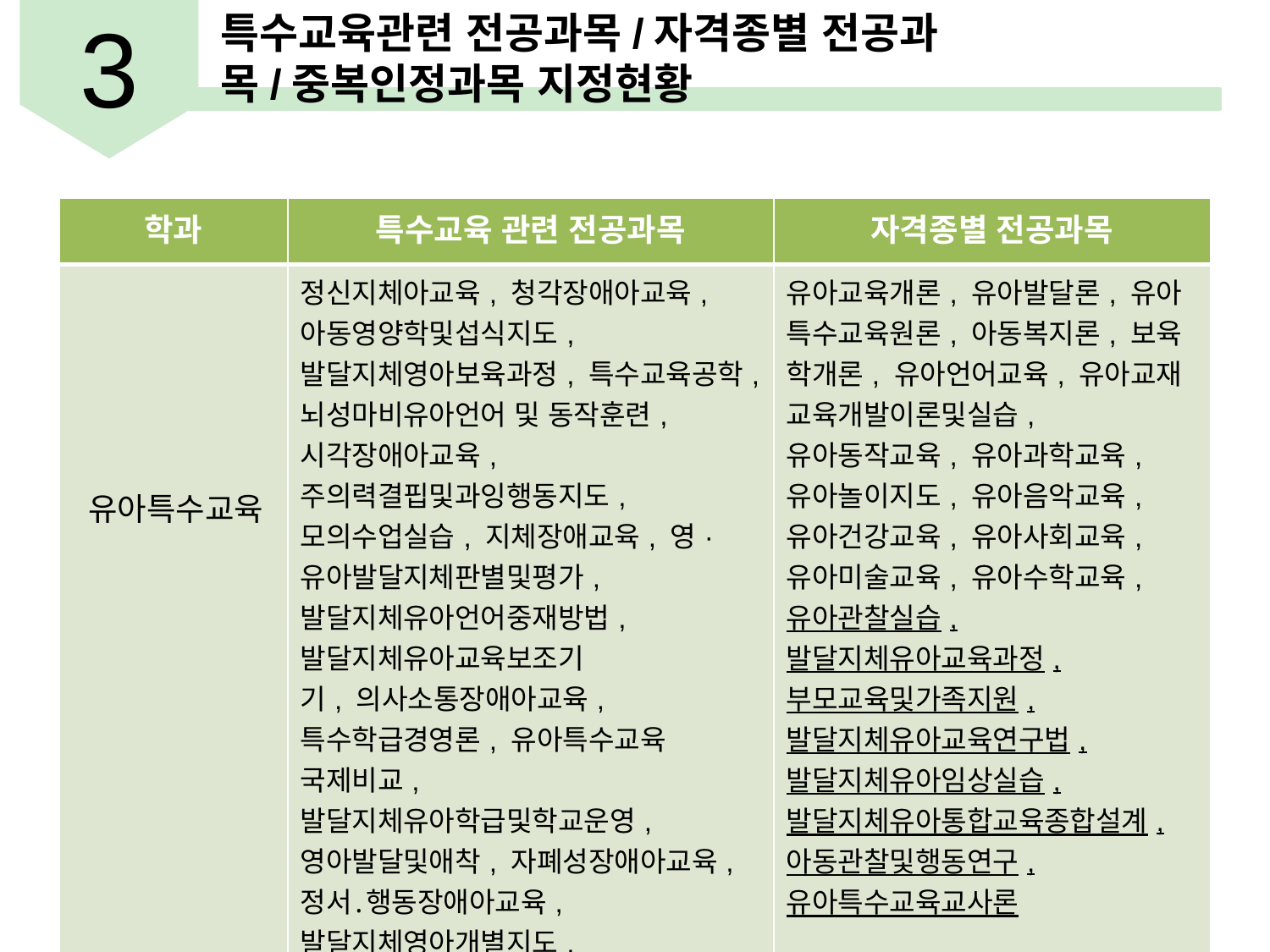

특수교육관련 전공과목/자격종별 전공과목/중복인정과목 지정현황

3

| 학과 | 특수교육 관련 전공과목 | 자격종별 전공과목 |
| --- | --- | --- |
| 유아특수교육 | 정신지체아교육, 청각장애아교육, 아동영양학및섭식지도, 발달지체영아보육과정, 특수교육공학, 뇌성마비유아언어 및 동작훈련, 시각장애아교육, 주의력결핍및과잉행동지도, 모의수업실습, 지체장애교육, 영·유아발달지체판별및평가, 발달지체유아언어중재방법, 발달지체유아교육보조기 기, 의사소통장애아교육, 특수학급경영론, 유아특수교육 국제비교, 발달지체유아학급및학교운영, 영아발달및애착, 자폐성장애아교육, 정서․행동장애아교육, 발달지체영아개별지도, 장애아진단및평가 | 유아교육개론, 유아발달론, 유아 특수교육원론, 아동복지론, 보육 학개론, 유아언어교육, 유아교재 교육개발이론및실습, 유아동작교육, 유아과학교육, 유아놀이지도, 유아음악교육, 유아건강교육, 유아사회교육, 유아미술교육, 유아수학교육, 유아관찰실습, 발달지체유아교육과정, 부모교육및가족지원, 발달지체유아교육연구법, 발달지체유아임상실습, 발달지체유아통합교육종합설계, 아동관찰및행동연구, 유아특수교육교사론 →교과교육학: 유아특수교육론, 유아특수교재연구및지도법, 유아특수교육논리및논술 |